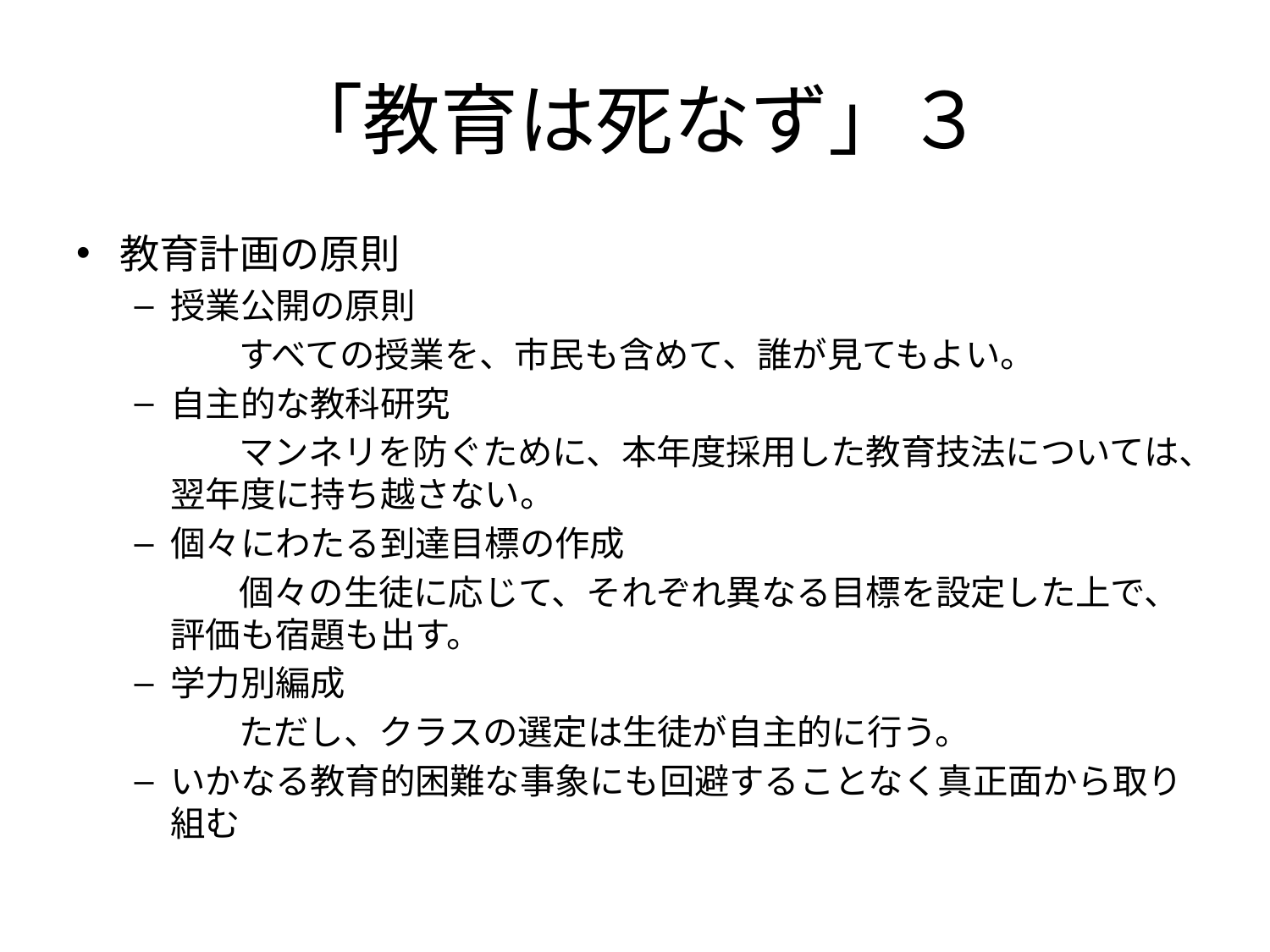

# 「教育は死なず」３
教育計画の原則
授業公開の原則
　　　すべての授業を、市民も含めて、誰が見てもよい。
自主的な教科研究
　　　マンネリを防ぐために、本年度採用した教育技法については、翌年度に持ち越さない。
個々にわたる到達目標の作成
　　　個々の生徒に応じて、それぞれ異なる目標を設定した上で、評価も宿題も出す。
学力別編成
　　　ただし、クラスの選定は生徒が自主的に行う。
いかなる教育的困難な事象にも回避することなく真正面から取り組む